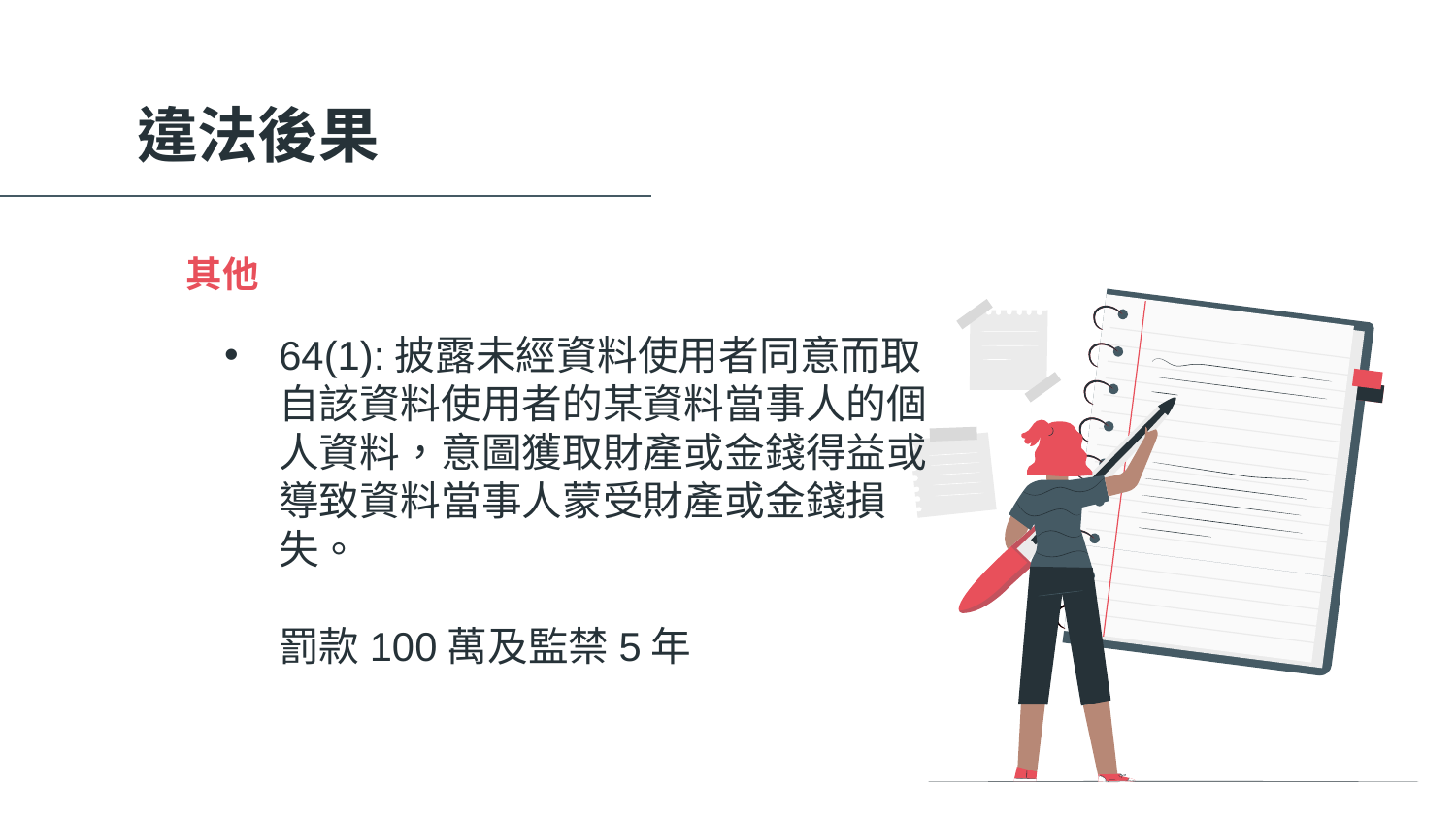

違法後果
# 其他

64(1):披露未經資料使用者同意而取自該資料使用者的某資料當事人的個人資料，意圖獲取財產或金錢得益或導致資料當事人蒙受財產或金錢損失。
罰款100萬及監禁5年